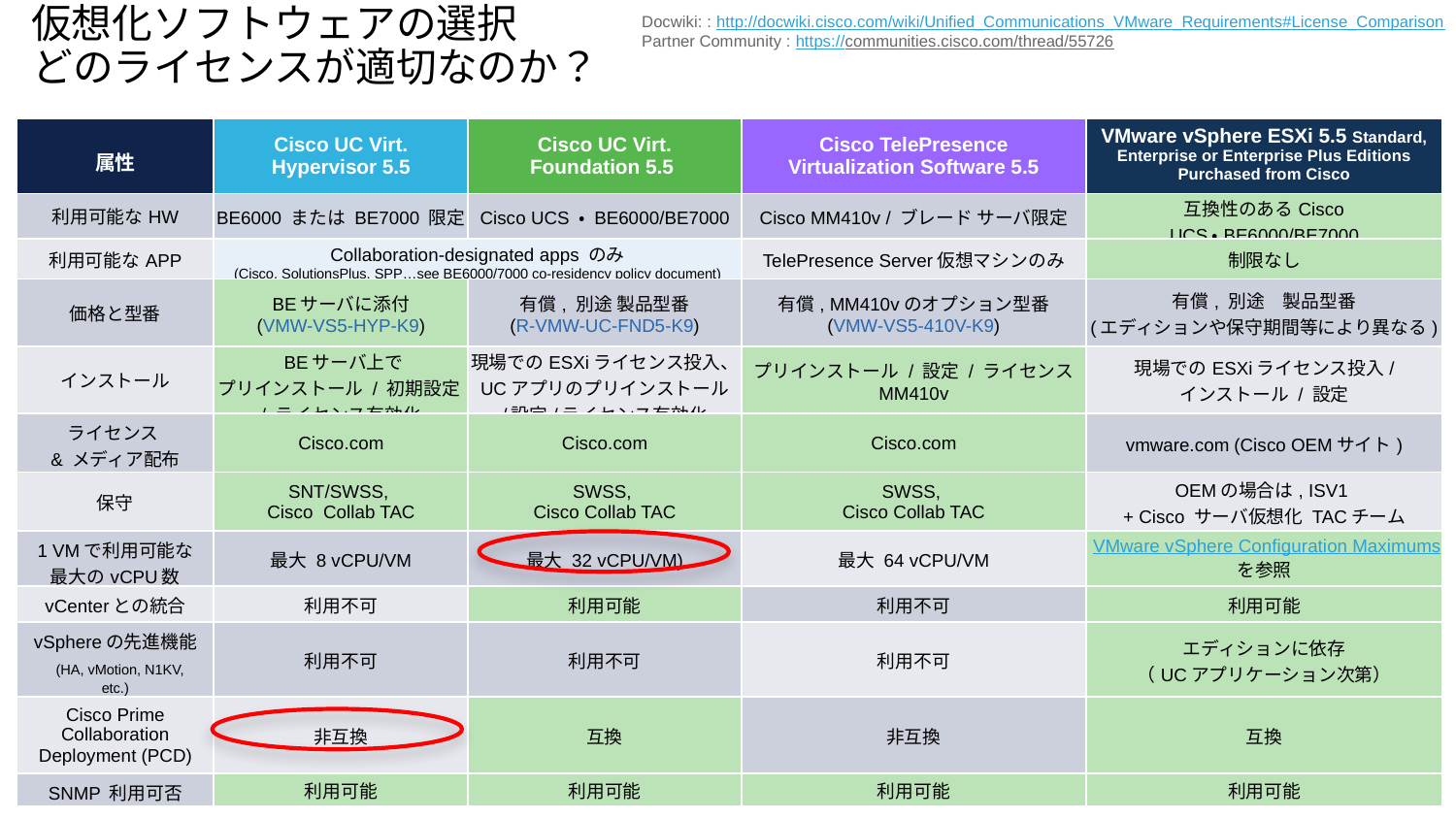

Docwiki: : http://docwiki.cisco.com/wiki/Unified_Communications_VMware_Requirements#License_Comparison
Partner Community : https://communities.cisco.com/thread/55726
# 仮想化ソフトウェアの選択 どのライセンスが適切なのか？
| 属性 | Cisco UC Virt. Hypervisor 5.5 | Cisco UC Virt. Foundation 5.5 | Cisco TelePresence Virtualization Software 5.5 | VMware vSphere ESXi 5.5 Standard, Enterprise or Enterprise Plus Editions Purchased from Cisco |
| --- | --- | --- | --- | --- |
| 利用可能なHW | BE6000 または BE7000 限定 | Cisco UCS ・ BE6000/BE7000 | Cisco MM410v / ブレード サーバ限定 | 互換性のあるCisco UCS・BE6000/BE7000 |
| 利用可能なAPP | Collaboration-designated apps のみ (Cisco, SolutionsPlus, SPP…see BE6000/7000 co-residency policy document) |  | TelePresence Server仮想マシンのみ | 制限なし |
| 価格と型番 | BEサーバに添付 (VMW-VS5-HYP-K9) | 有償, 別途 製品型番 (R-VMW-UC-FND5-K9) | 有償, MM410vのオプション型番 (VMW-VS5-410V-K9) | 有償, 別途　製品型番 (エディションや保守期間等により異なる) |
| インストール | BEサーバ上で プリインストール / 初期設定 / ライセンス有効化 | 現場でのESXiライセンス投入、 UCアプリのプリインストール /設定/ライセンス有効化 | プリインストール / 設定 / ライセンス MM410v | 現場でのESXiライセンス投入/ インストール / 設定 |
| ライセンス & メディア配布 | Cisco.com | Cisco.com | Cisco.com | vmware.com (Cisco OEMサイト) |
| 保守 | SNT/SWSS, Cisco Collab TAC | SWSS, Cisco Collab TAC | SWSS, Cisco Collab TAC | OEMの場合は, ISV1 + Cisco サーバ仮想化 TACチーム |
| 1 VMで利用可能な 最大のvCPU数 | 最大 8 vCPU/VM | 最大 32 vCPU/VM) | 最大 64 vCPU/VM | VMware vSphere Configuration Maximums を参照 |
| vCenterとの統合 | 利用不可 | 利用可能 | 利用不可 | 利用可能 |
| vSphereの先進機能 (HA, vMotion, N1KV, etc.) | 利用不可 | 利用不可 | 利用不可 | エディションに依存 （UCアプリケーション次第） |
| Cisco Prime Collaboration Deployment (PCD) | 非互換 | 互換 | 非互換 | 互換 |
| SNMP 利用可否 | 利用可能 | 利用可能 | 利用可能 | 利用可能 |

25